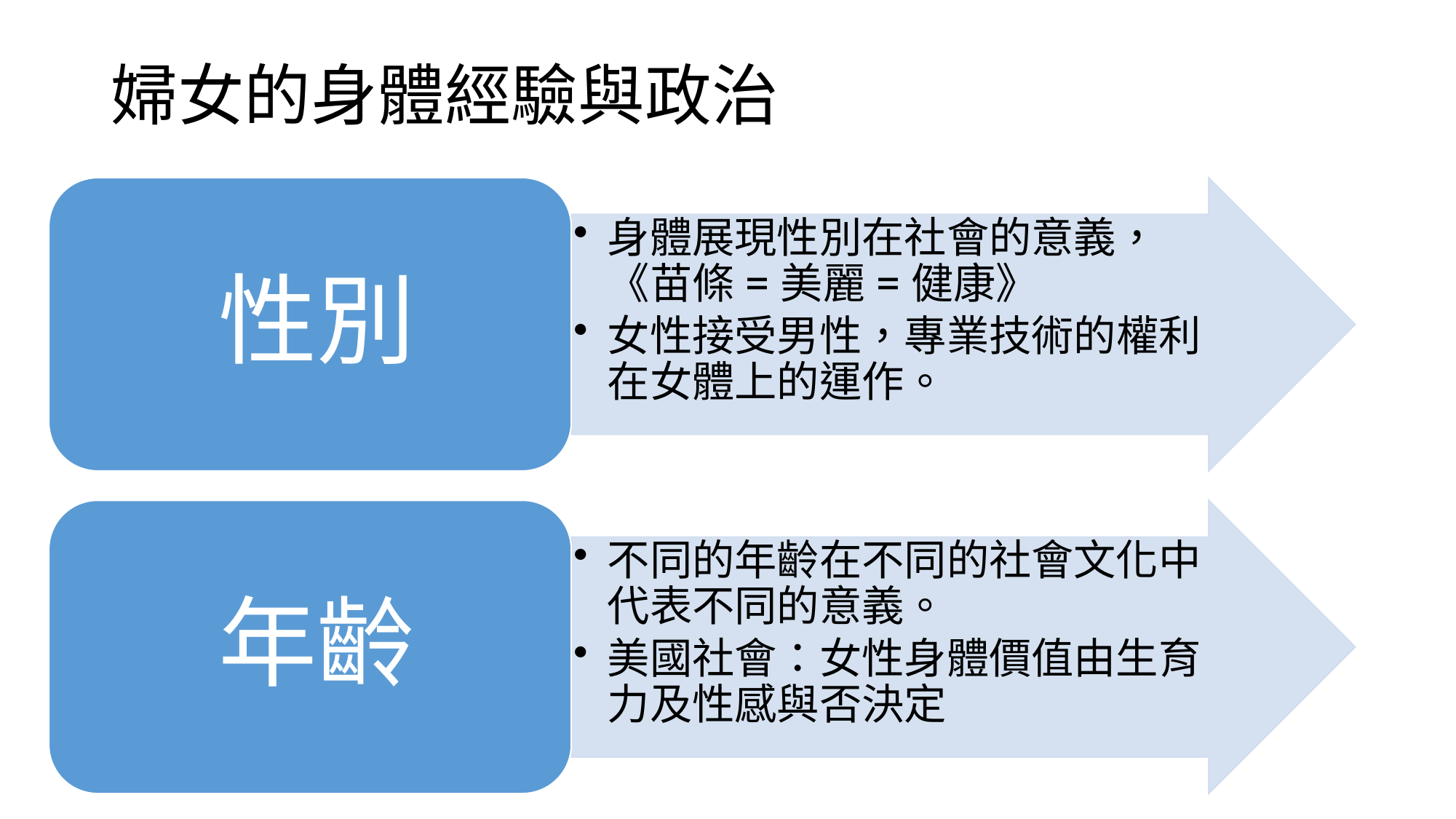

# 婦女的身體經驗與政治
身體展現性別在社會的意義，《苗條=美麗=健康》
女性接受男性，專業技術的權利在女體上的運作。
性別
不同的年齡在不同的社會文化中代表不同的意義。
美國社會：女性身體價值由生育力及性感與否決定
年齡